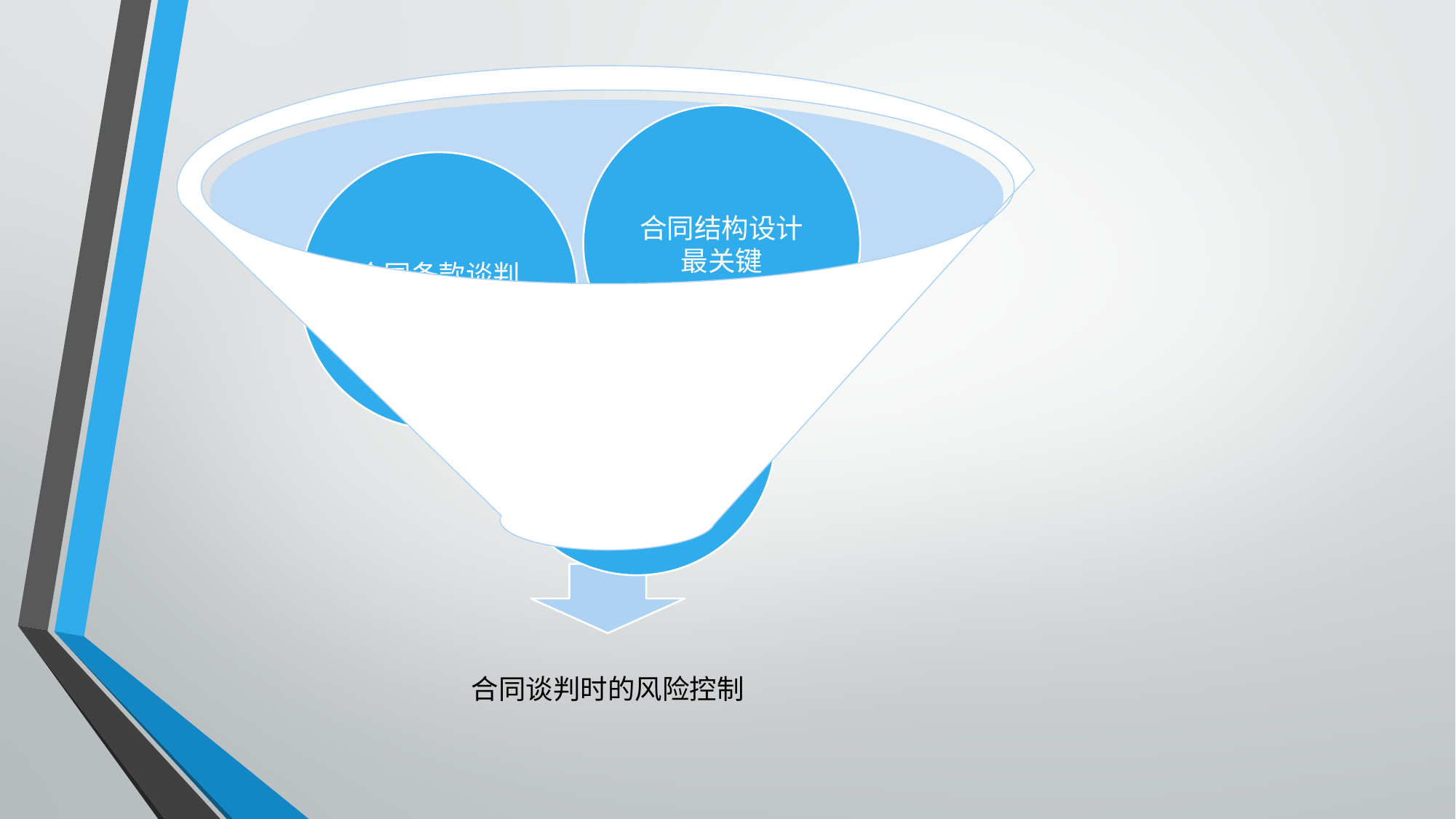

合同结构设计最关键
合同条款谈判最重要
合同谈判策略最有效
合同谈判时的风险控制